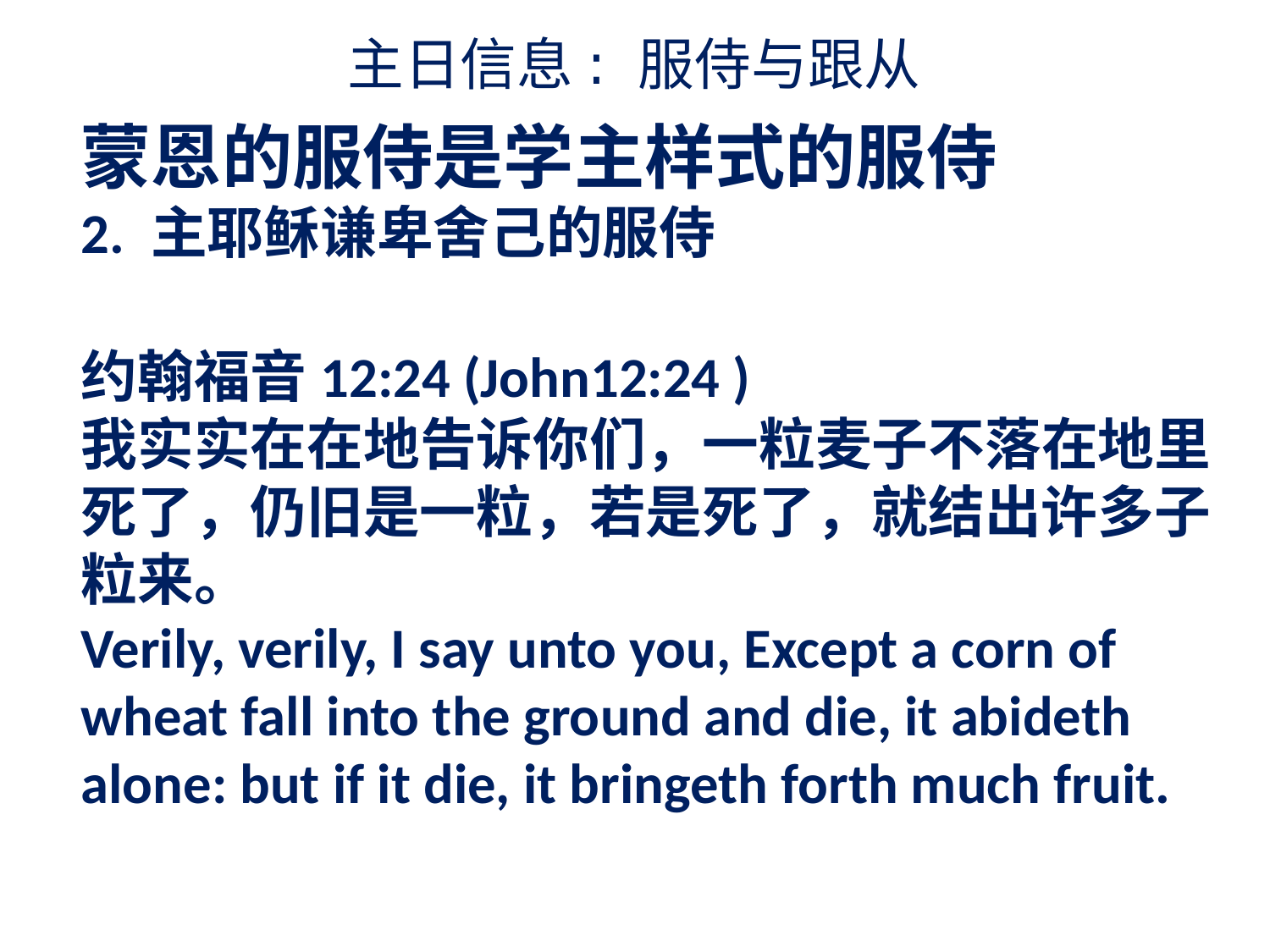

主日信息: 服侍与跟从
蒙恩的服侍是学主样式的服侍
2. 主耶稣谦卑舍己的服侍

约翰福音12:24 (John12:24 )
我实实在在地告诉你们，一粒麦子不落在地里死了，仍旧是一粒，若是死了，就结出许多子粒来。
Verily, verily, I say unto you, Except a corn of wheat fall into the ground and die, it abideth alone: but if it die, it bringeth forth much fruit.